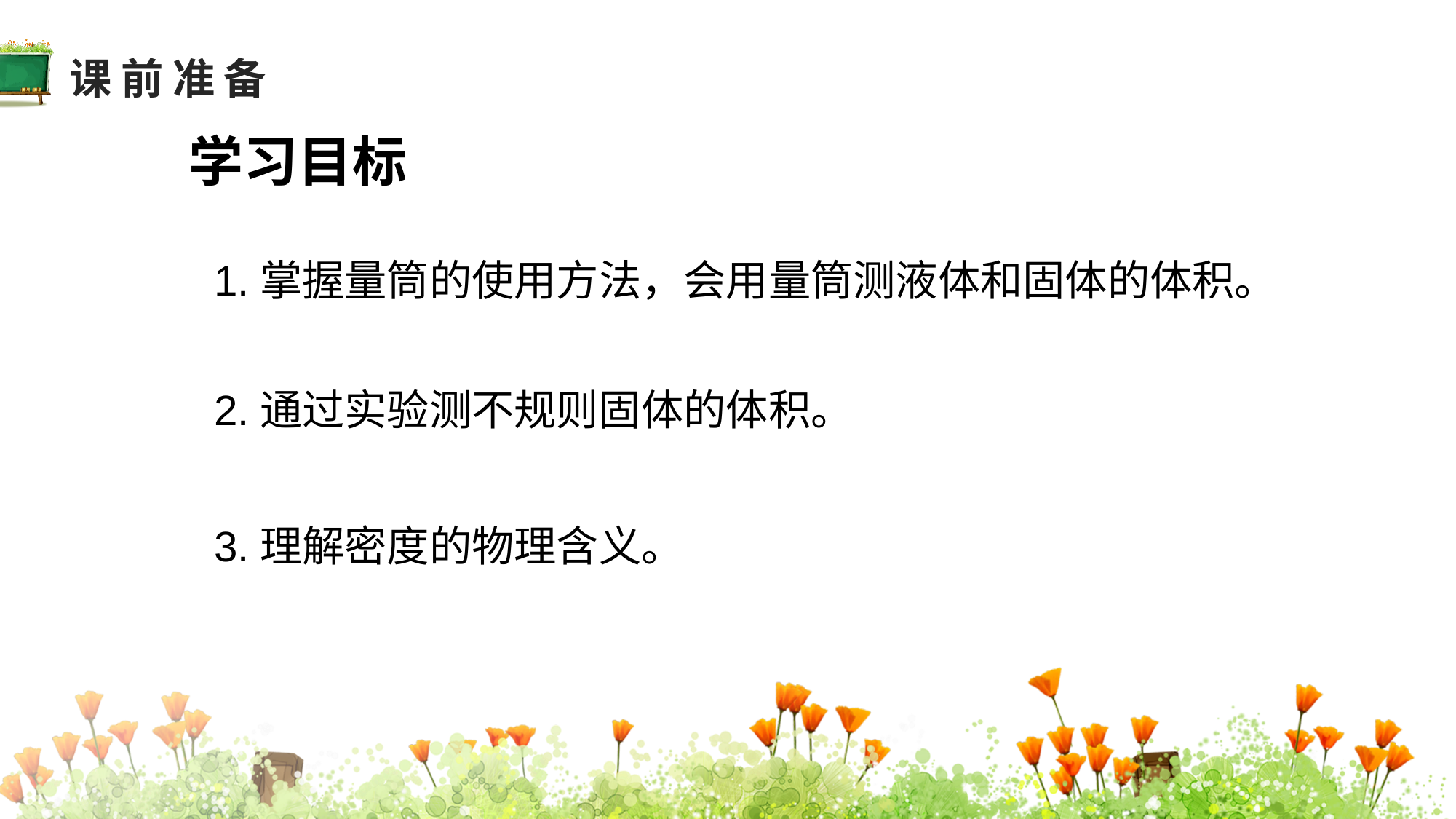

课前准备
学习目标
1.掌握量筒的使用方法，会用量筒测液体和固体的体积。

教学分析
2.通过实验测不规则固体的体积。

3.理解密度的物理含义。